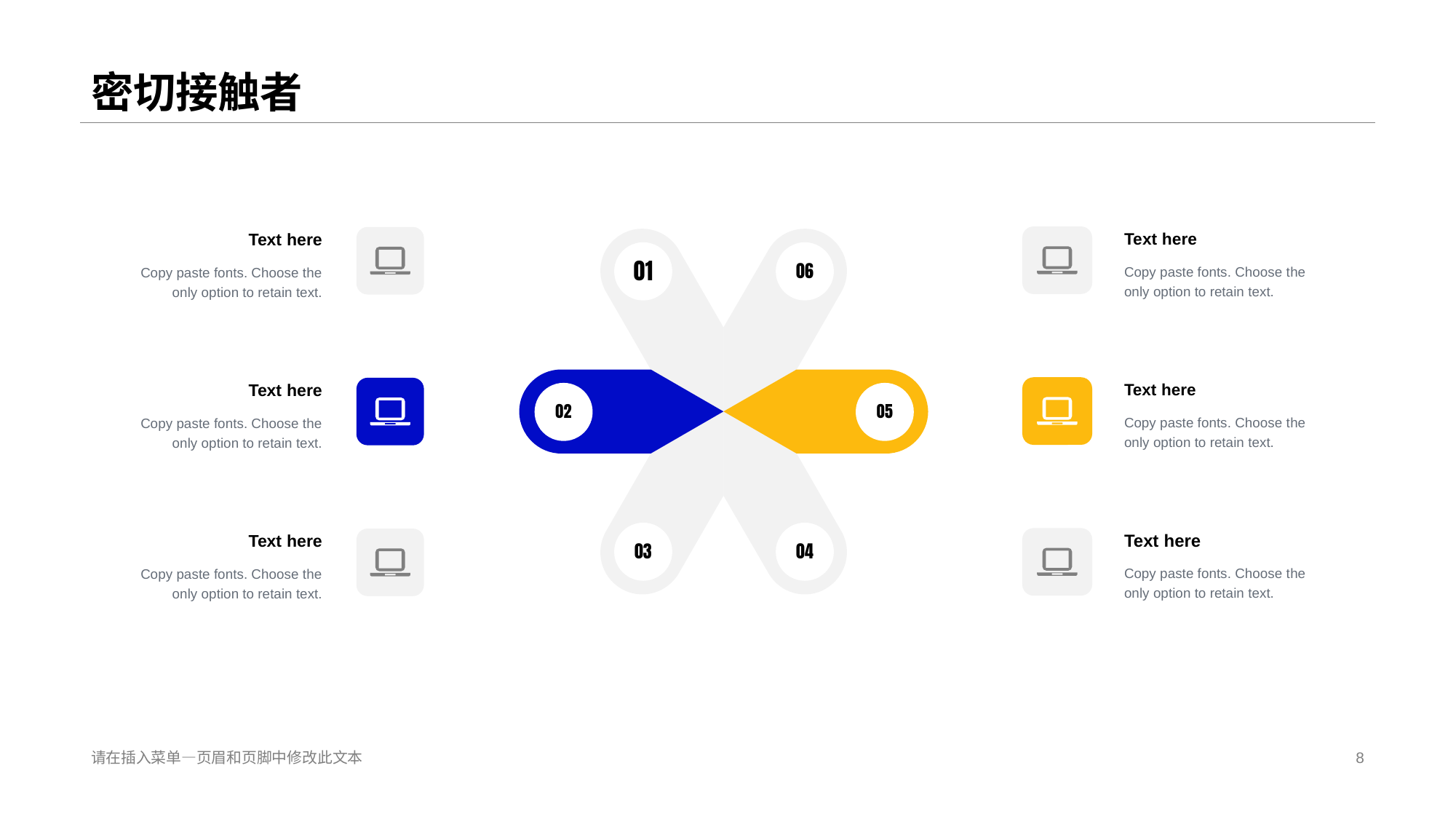

# 密切接触者

Text  here
Text  here

0 1
0 6

Copy paste fonts. Choose t he only option to retain text.
Copy paste fonts. Choose t he only option to retain text.

Text  here
Text  here

0 2
0 5

Copy paste fonts. Choose t he only option to retain text.
Copy paste fonts. Choose t he only option to retain text.

0 3
0 4
Text  here
Text  here

Copy paste fonts. Choose t he only option to retain text.
Copy paste fonts. Choose t he only option to retain text.
请在插入菜单—页眉和页脚中修改此文本
8